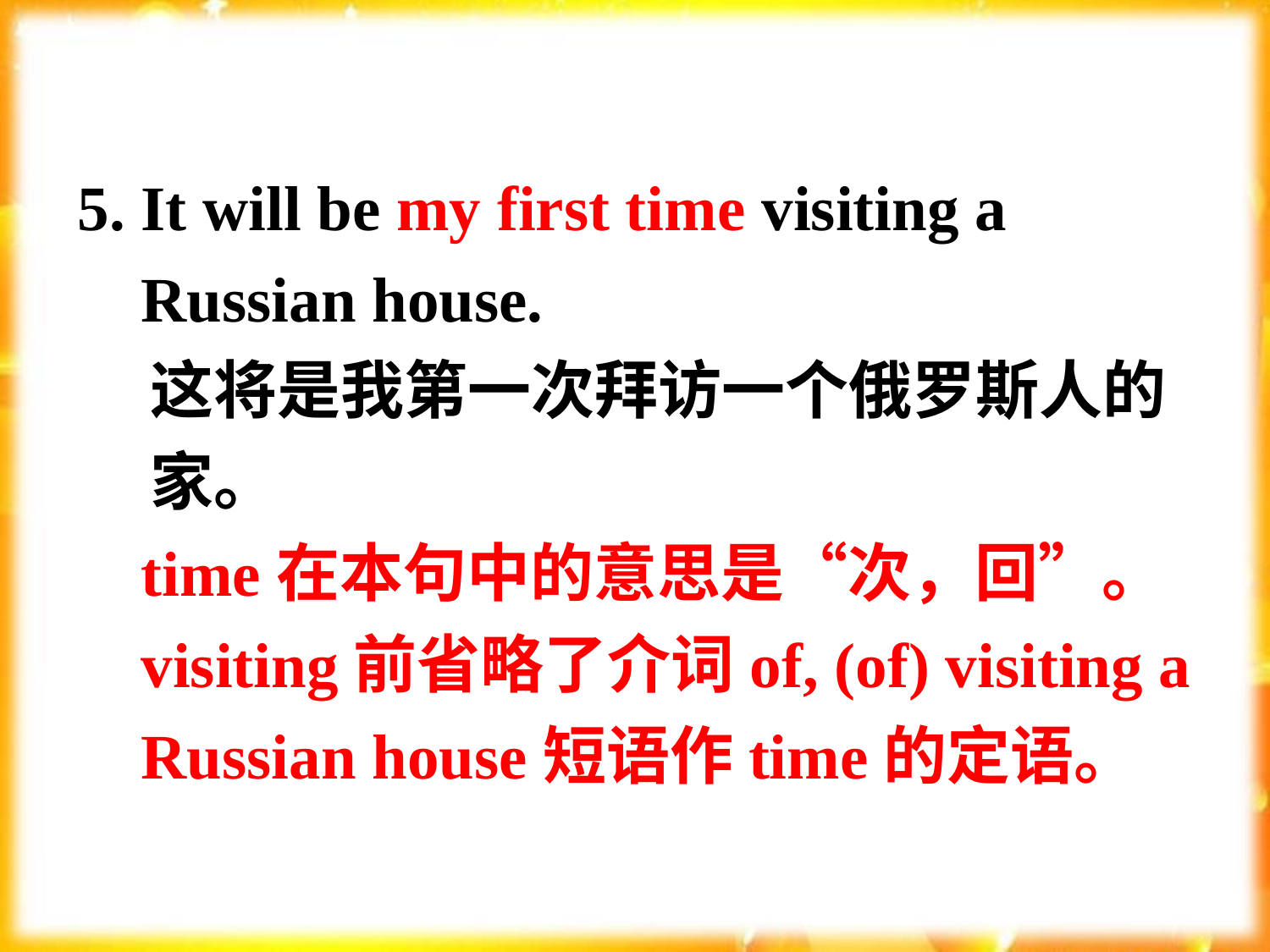

5. It will be my first time visiting a
    Russian house.
    这将是我第一次拜访一个俄罗斯人的
    家。
    time在本句中的意思是“次，回”。
    visiting前省略了介词of, (of) visiting a
    Russian house短语作time的定语。